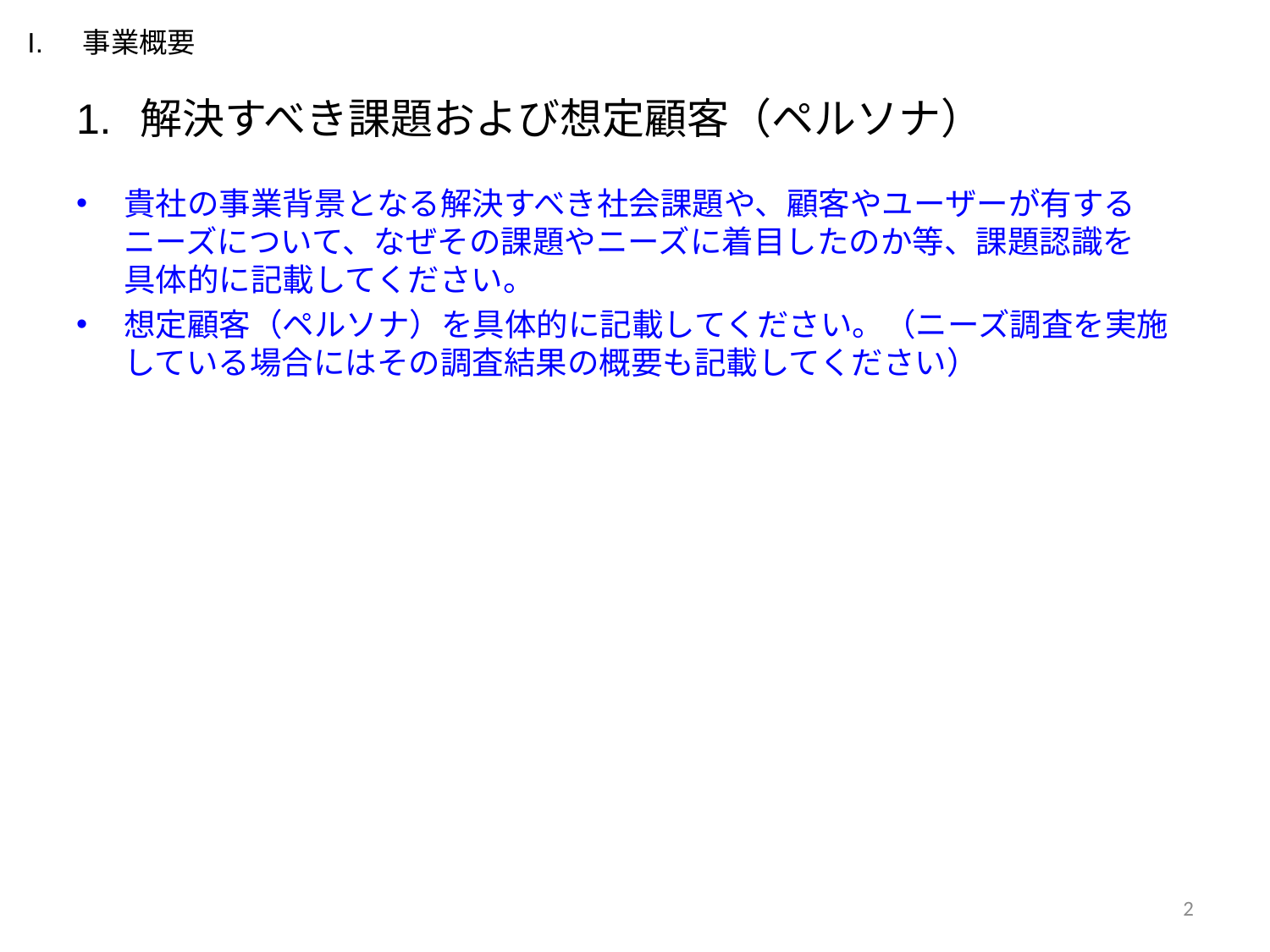

事業概要
# 解決すべき課題および想定顧客（ペルソナ）
貴社の事業背景となる解決すべき社会課題や、顧客やユーザーが有するニーズについて、なぜその課題やニーズに着目したのか等、課題認識を
具体的に記載してください。
想定顧客（ペルソナ）を具体的に記載してください。（ニーズ調査を実施している場合にはその調査結果の概要も記載してください）
2